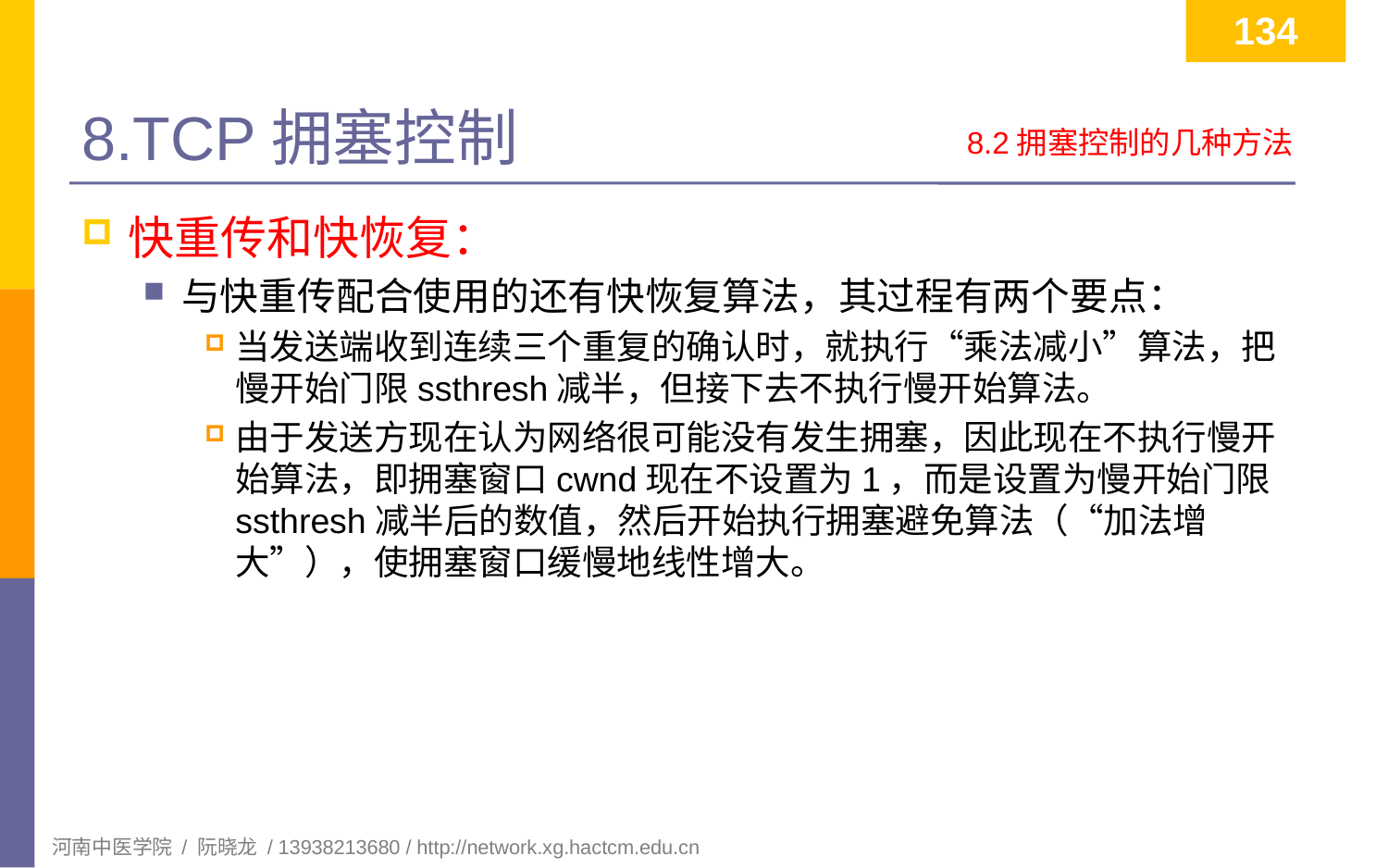

134
# 8.TCP拥塞控制
8.2拥塞控制的几种方法
快重传和快恢复：
与快重传配合使用的还有快恢复算法，其过程有两个要点：
当发送端收到连续三个重复的确认时，就执行“乘法减小”算法，把慢开始门限ssthresh减半，但接下去不执行慢开始算法。
由于发送方现在认为网络很可能没有发生拥塞，因此现在不执行慢开始算法，即拥塞窗口cwnd现在不设置为1，而是设置为慢开始门限ssthresh减半后的数值，然后开始执行拥塞避免算法（“加法增大”），使拥塞窗口缓慢地线性增大。